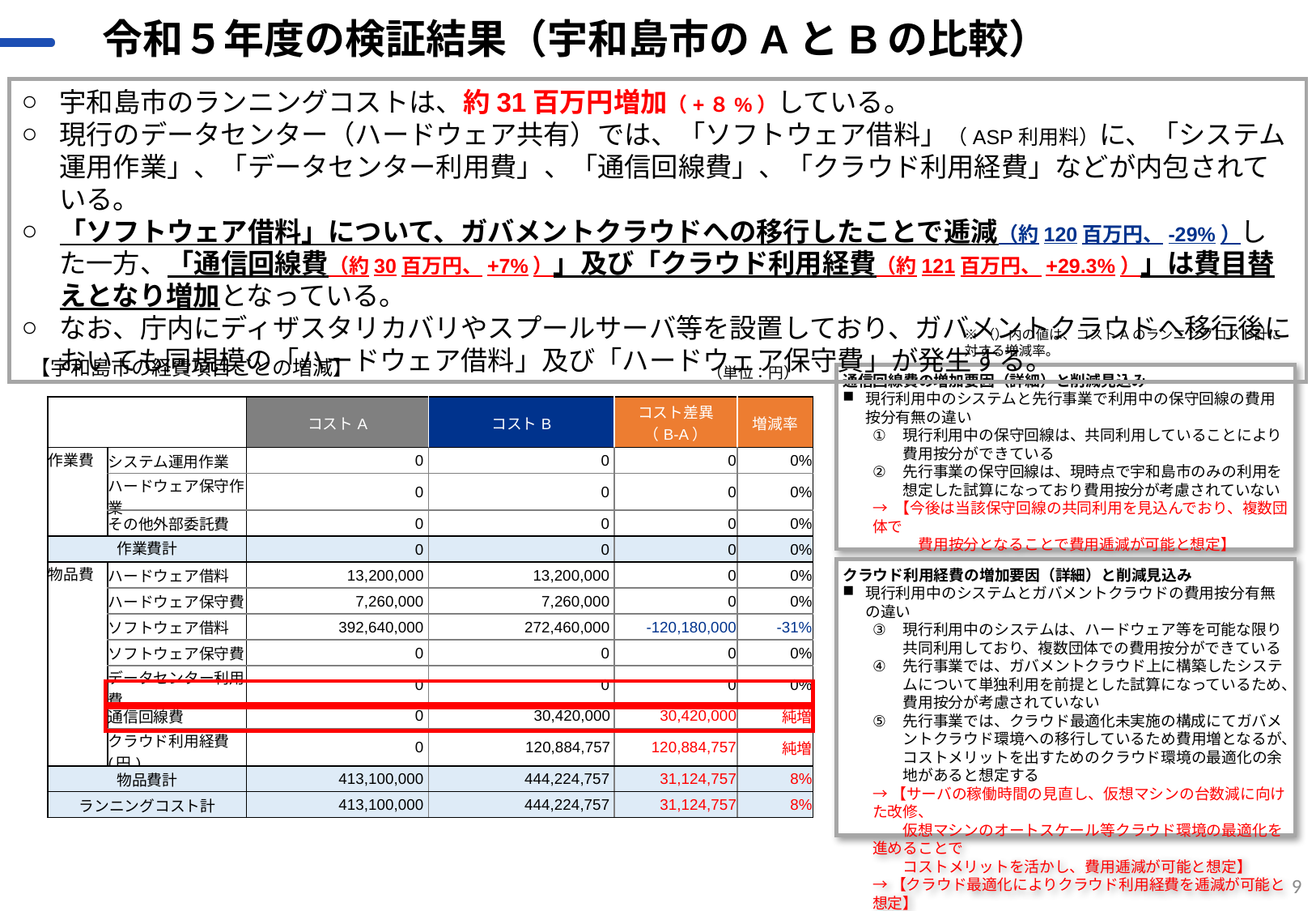

# 令和５年度の検証結果（宇和島市のAとBの比較）
宇和島市のランニングコストは、約31百万円増加（+８%）している。
現行のデータセンター（ハードウェア共有）では、「ソフトウェア借料」（ASP利用料）に、「システム運用作業」、「データセンター利用費」、「通信回線費」、「クラウド利用経費」などが内包されている。
「ソフトウェア借料」について、ガバメントクラウドへの移行したことで逓減（約120百万円、-29%）した一方、「通信回線費（約30百万円、+7%）」及び「クラウド利用経費（約121百万円、+29.3%）」は費目替えとなり増加となっている。
なお、庁内にディザスタリカバリやスプールサーバ等を設置しており、ガバメントクラウドへ移行後においても同規模の「ハードウェア借料」及び「ハードウェア保守費」が発生する。
※（）内の値は、コストAのランニングコスト計に対する増減率。
【宇和島市の経費項目ごとの増減】
（単位：円）
通信回線費の増加要因（詳細）と削減見込み
現行利用中のシステムと先行事業で利用中の保守回線の費用按分有無の違い
現行利用中の保守回線は、共同利用していることにより費用按分ができている
先行事業の保守回線は、現時点で宇和島市のみの利用を想定した試算になっており費用按分が考慮されていない
→ 【今後は当該保守回線の共同利用を見込んでおり、複数団体で
　　　費用按分となることで費用逓減が可能と想定】
|  |  | コストA | コストB | コスト差異 （B-A） | 増減率 |
| --- | --- | --- | --- | --- | --- |
| 作業費 | システム運用作業 | 0 | 0 | 0 | 0% |
|  | ハードウェア保守作業 | 0 | 0 | 0 | 0% |
|  | その他外部委託費 | 0 | 0 | 0 | 0% |
| 作業費計 |  | 0 | 0 | 0 | 0% |
| 物品費 | ハードウェア借料 | 13,200,000 | 13,200,000 | 0 | 0% |
|  | ハードウェア保守費 | 7,260,000 | 7,260,000 | 0 | 0% |
|  | ソフトウェア借料 | 392,640,000 | 272,460,000 | -120,180,000 | -31% |
|  | ソフトウェア保守費 | 0 | 0 | 0 | 0% |
|  | データセンター利用費 | 0 | 0 | 0 | 0% |
|  | 通信回線費 | 0 | 30,420,000 | 30,420,000 | 純増 |
|  | クラウド利用経費(円) | 0 | 120,884,757 | 120,884,757 | 純増 |
| 物品費計 |  | 413,100,000 | 444,224,757 | 31,124,757 | 8% |
| ランニングコスト計 |  | 413,100,000 | 444,224,757 | 31,124,757 | 8% |
クラウド利用経費の増加要因（詳細）と削減見込み
現行利用中のシステムとガバメントクラウドの費用按分有無の違い
現行利用中のシステムは、ハードウェア等を可能な限り共同利用しており、複数団体での費用按分ができている
先行事業では、ガバメントクラウド上に構築したシステムについて単独利用を前提とした試算になっているため、費用按分が考慮されていない
先行事業では、クラウド最適化未実施の構成にてガバメントクラウド環境への移行しているため費用増となるが、コストメリットを出すためのクラウド環境の最適化の余地があると想定する
→【サーバの稼働時間の見直し、仮想マシンの台数減に向けた改修、
　　仮想マシンのオートスケール等クラウド環境の最適化を進めることで
　　コストメリットを活かし、費用逓減が可能と想定】
→ 【クラウド最適化によりクラウド利用経費を逓減が可能と想定】

9